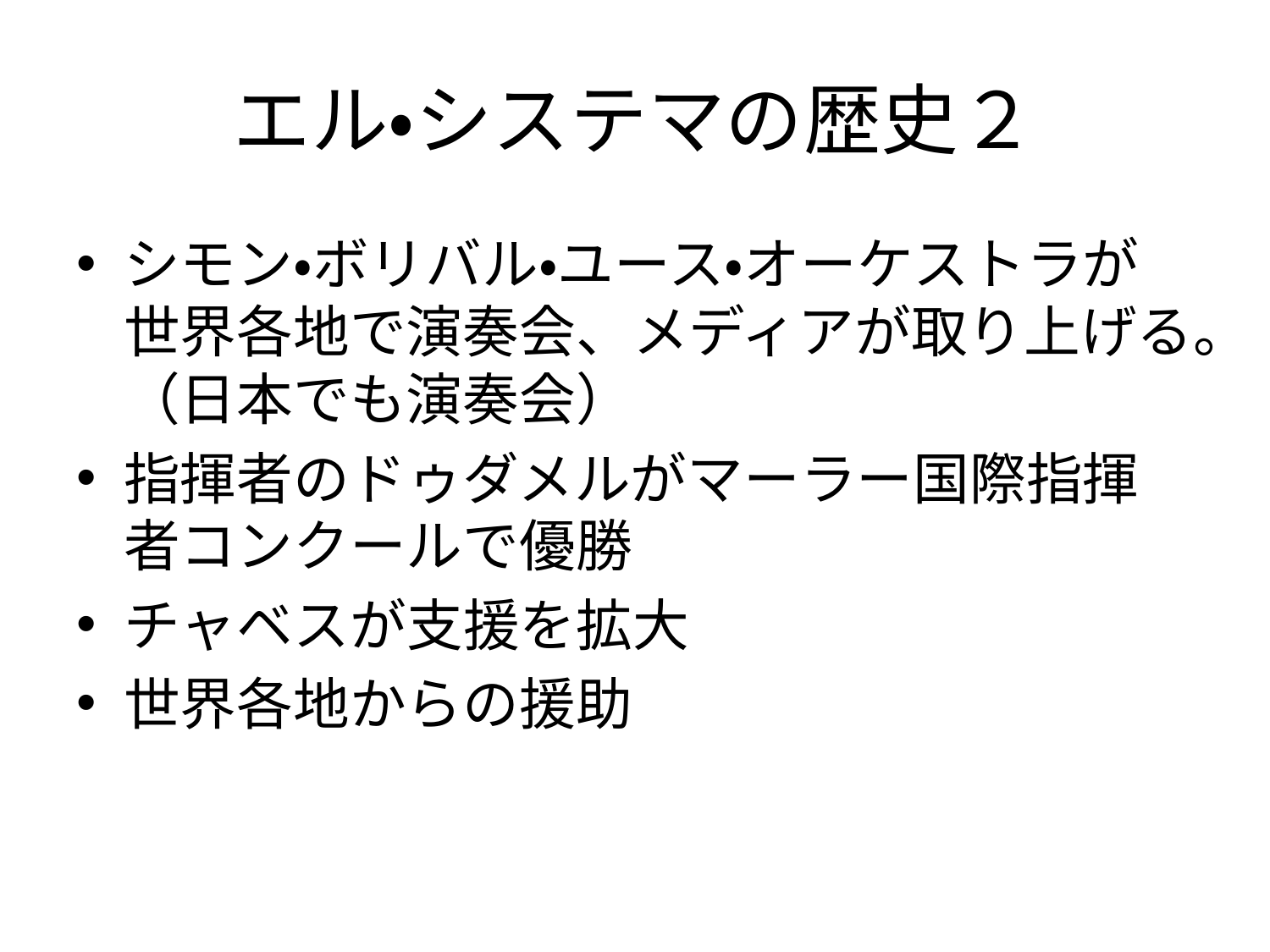

# エル・システマの歴史２
シモン・ボリバル・ユース・オーケストラが世界各地で演奏会、メディアが取り上げる。（日本でも演奏会）
指揮者のドゥダメルがマーラー国際指揮者コンクールで優勝
チャベスが支援を拡大
世界各地からの援助